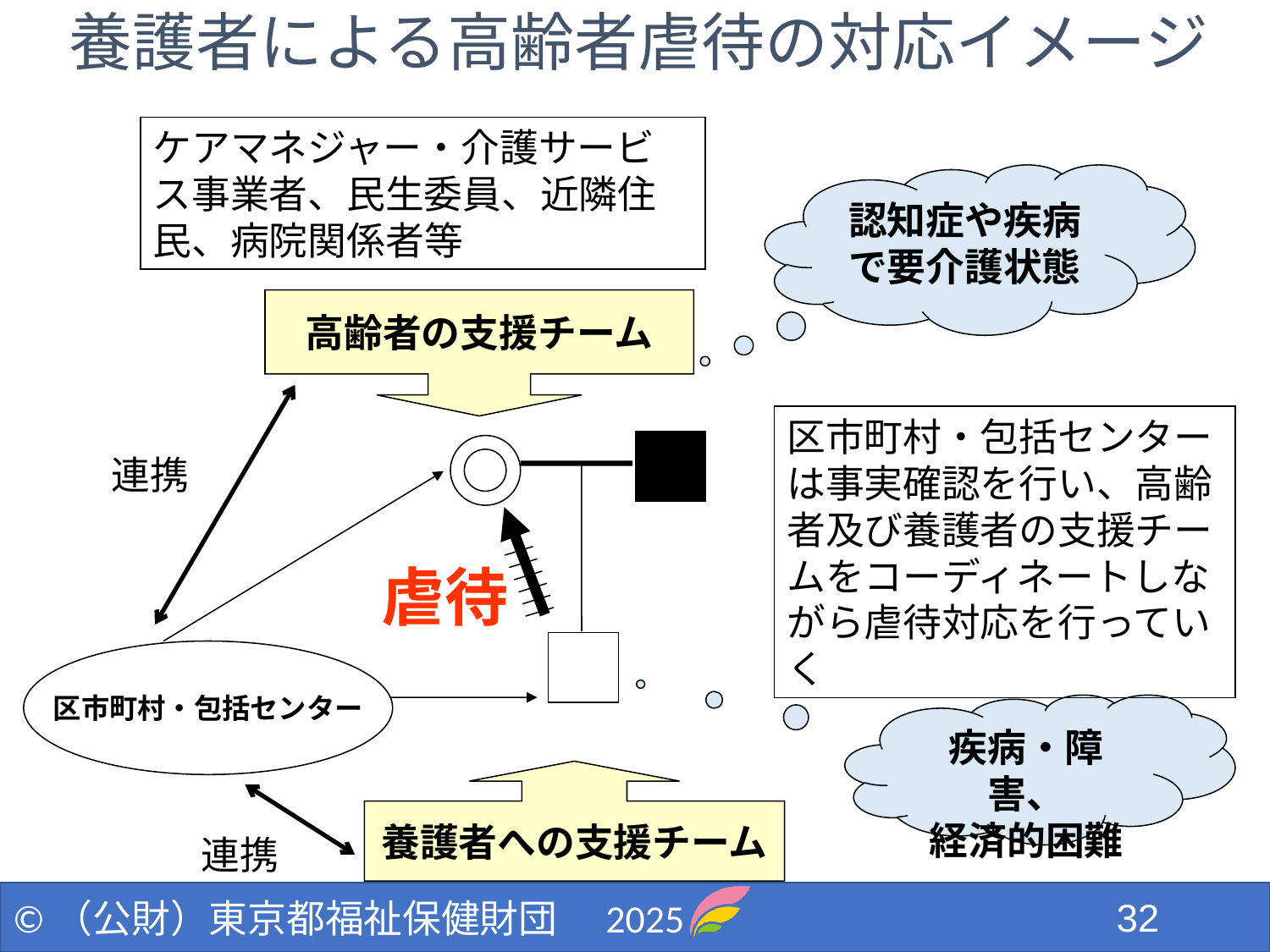

養護者による高齢者虐待の対応イメージ
ケアマネジャー・介護サービス事業者、民生委員、近隣住民、病院関係者等
認知症や疾病で要介護状態
高齢者の支援チーム
連携
区市町村・包括センターは事実確認を行い、高齢者及び養護者の支援チームをコーディネートしながら虐待対応を行っていく

虐待

区市町村・包括センター
疾病・障害、
経済的困難

養護者への支援チーム
連携